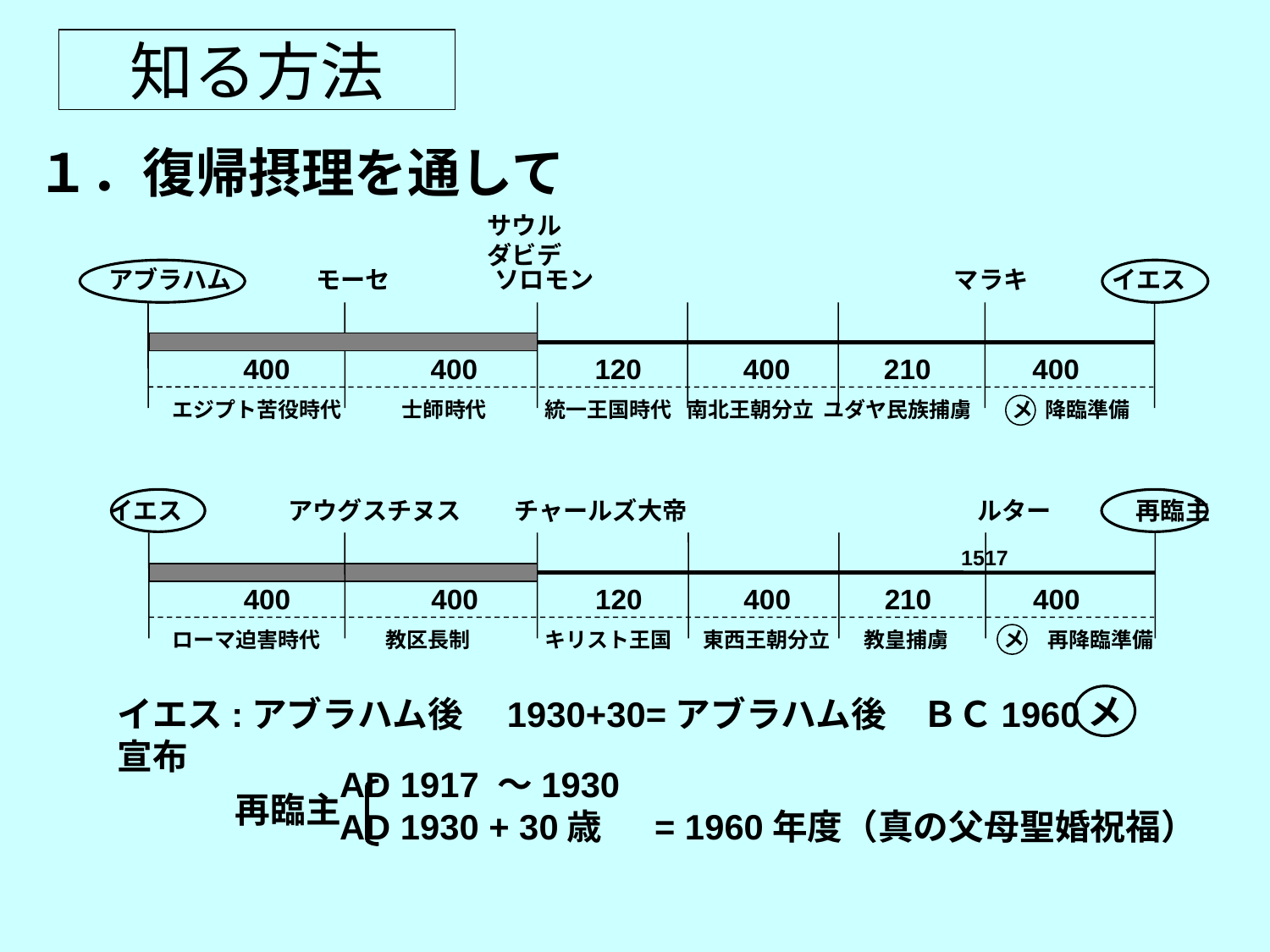

知る方法
１．復帰摂理を通して
サウル
ダビデ
 アブラハム            モーセ               ソロモン                                              　  マラキ            イエス

400                  400               120             400            210             400

エジプト苦役時代　        士師時代            統一王国時代   南北王朝分立  ユダヤ民族捕虜 　　　 降臨準備
メ

  イエス       　　 アウグスチヌス　    チャールズ大帝   　                                   ルター            再臨主

1517

400                  400               120             400            210             400

メ
 ローマ迫害時代　         教区長制　           キリスト王国　  東西王朝分立       教皇捕虜 　　　　  再降臨準備

イエス:アブラハム後　1930+30=アブラハム後　ＢＣ1960　　　宣布
メ
AD 1917 ～1930
AD 1930 + 30歳　 = 1960年度（真の父母聖婚祝福）

再臨主